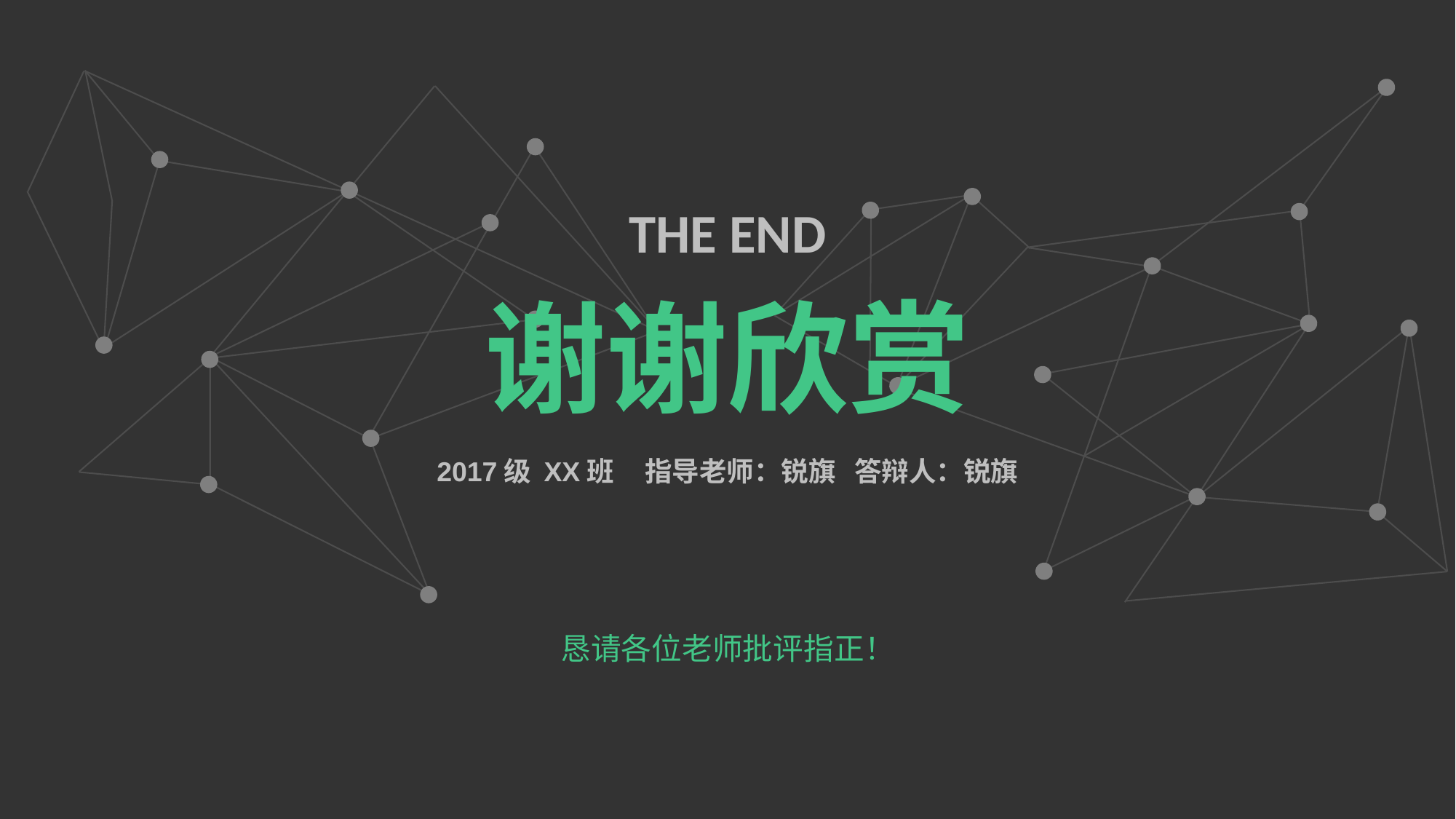

THE END
谢谢欣赏
2017级 XX班     指导老师：锐旗   答辩人：锐旗
恳请各位老师批评指正！